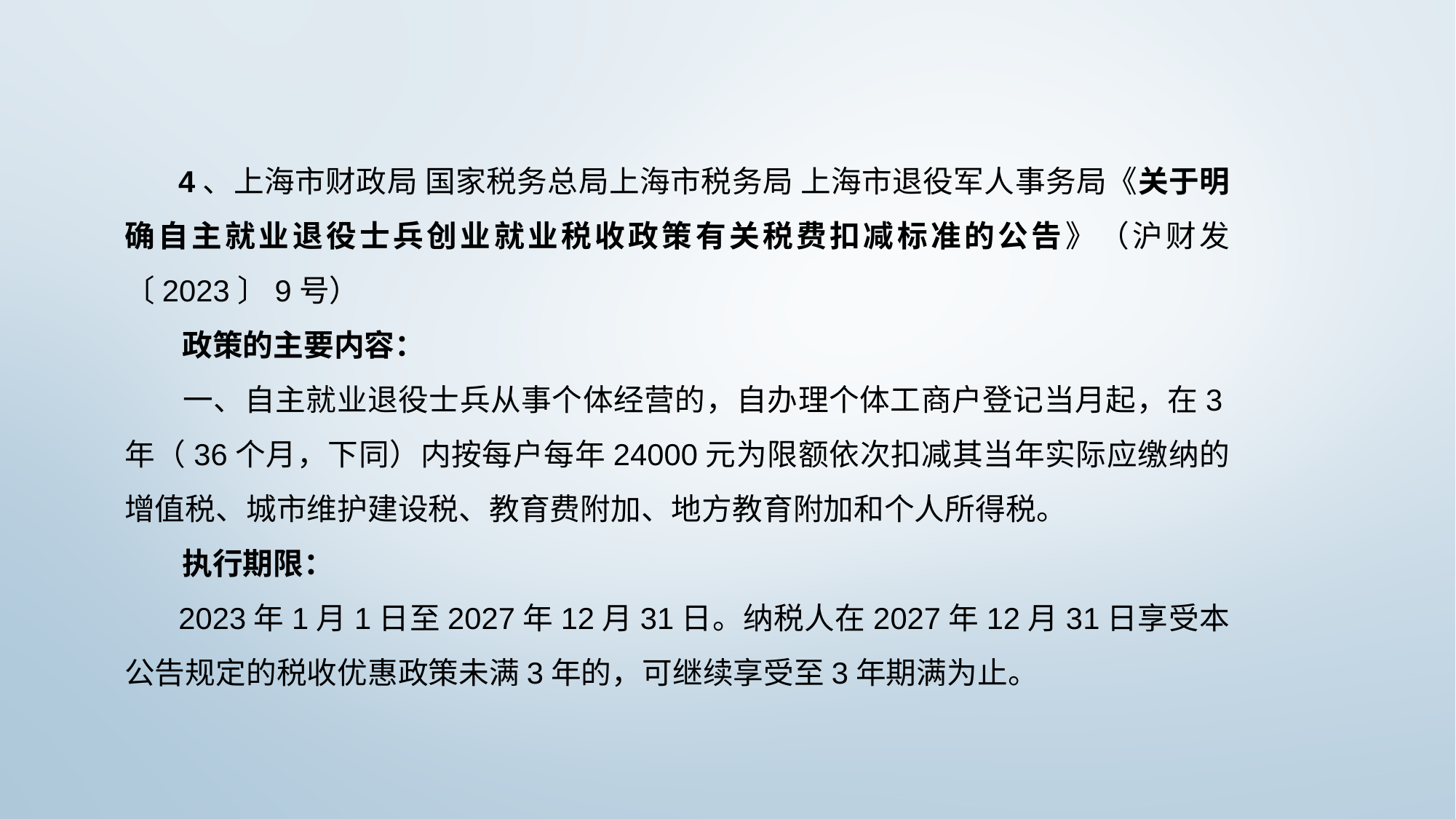

4、上海市财政局 国家税务总局上海市税务局 上海市退役军人事务局《关于明确自主就业退役士兵创业就业税收政策有关税费扣减标准的公告》（沪财发〔2023〕9号）
  政策的主要内容：
  一、自主就业退役士兵从事个体经营的，自办理个体工商户登记当月起，在3年（36个月，下同）内按每户每年24000元为限额依次扣减其当年实际应缴纳的增值税、城市维护建设税、教育费附加、地方教育附加和个人所得税。
  执行期限：
  2023年1月1日至2027年12月31日。纳税人在2027年12月31日享受本公告规定的税收优惠政策未满3年的，可继续享受至3年期满为止。